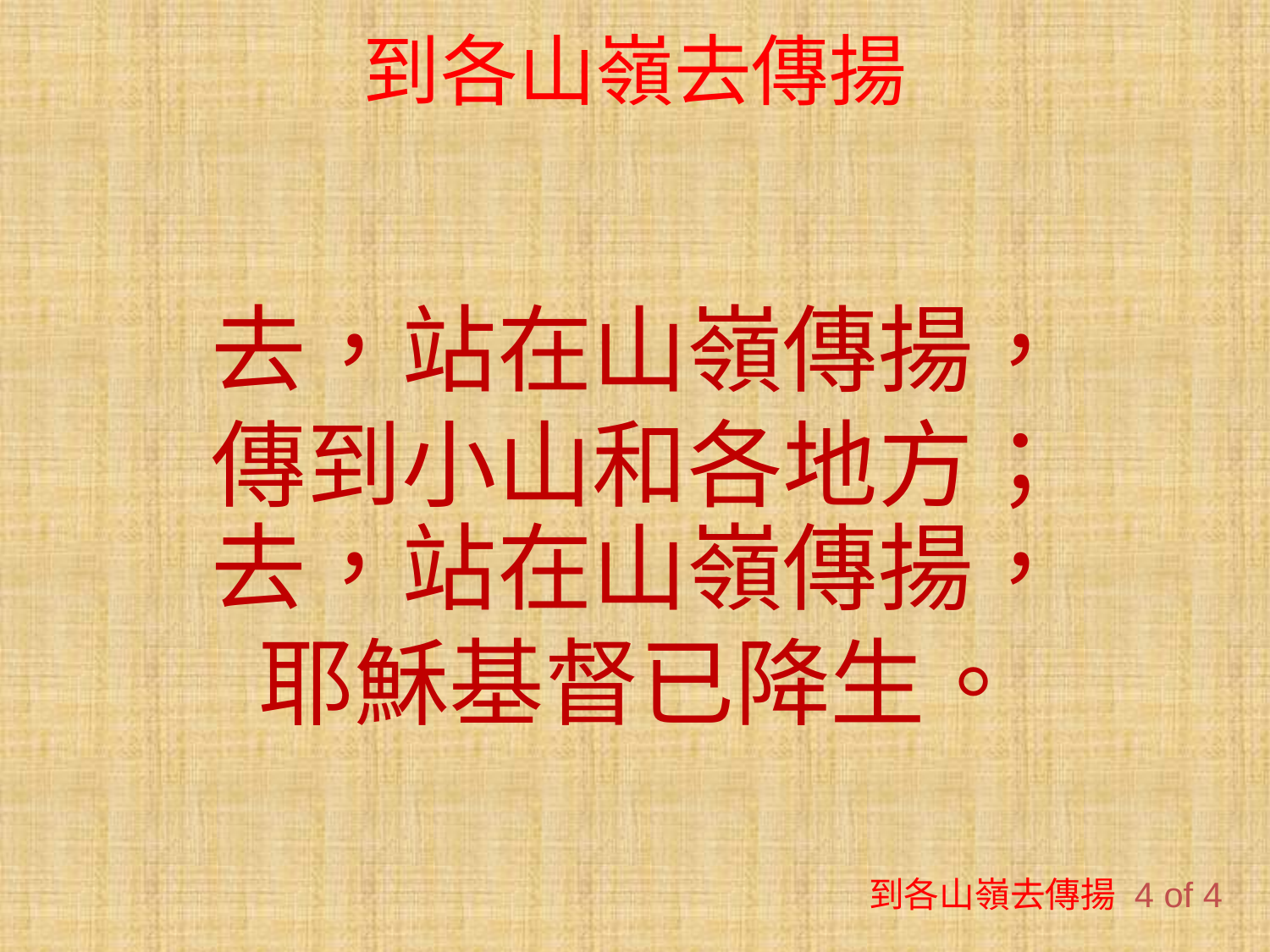

# 到各山嶺去傳揚
去，站在山嶺傳揚，
傳到小山和各地方；
去，站在山嶺傳揚，
耶穌基督已降生。
到各山嶺去傳揚 4 of 4